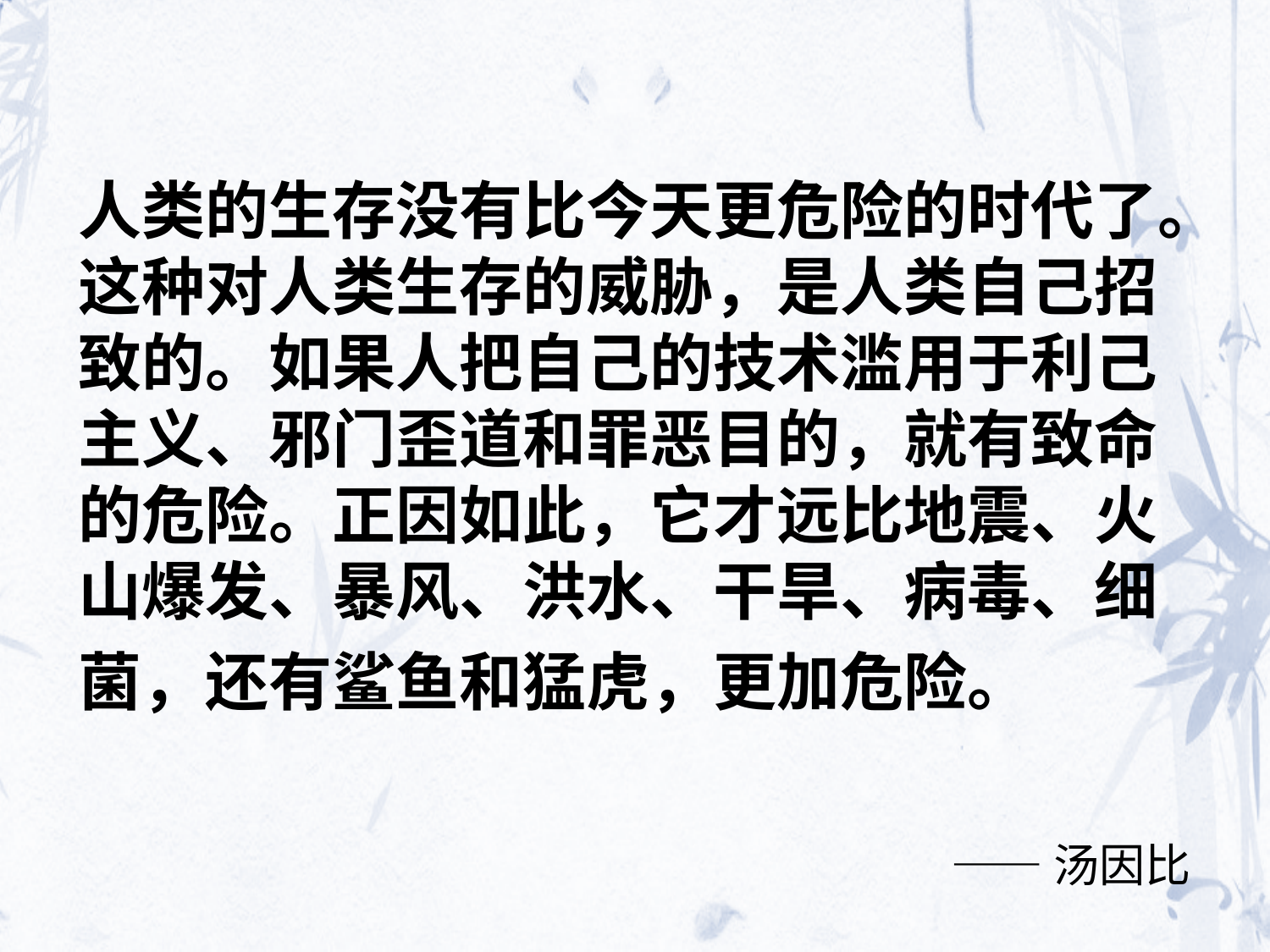

人类的生存没有比今天更危险的时代了。这种对人类生存的威胁，是人类自己招致的。如果人把自己的技术滥用于利己主义、邪门歪道和罪恶目的，就有致命的危险。正因如此，它才远比地震、火山爆发、暴风、洪水、干旱、病毒、细菌，还有鲨鱼和猛虎，更加危险。
——汤因比